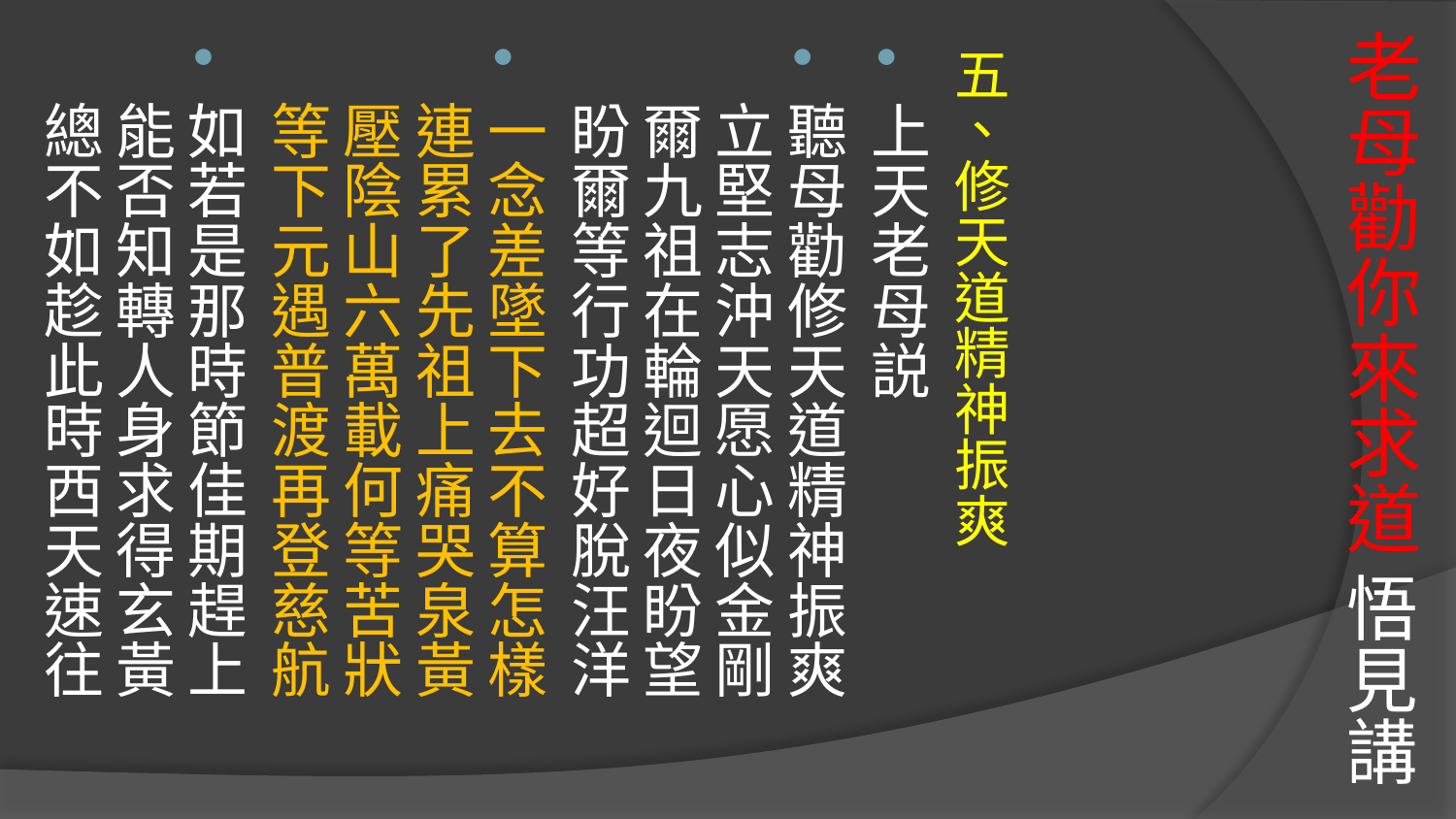

# 老母勸你來求道 悟見講
五、修天道精神振爽
上天老母説
聽母勸修天道精神振爽 　
立堅志沖天愿心似金剛
爾九祖在輪迴日夜盼望 　
盼爾等行功超好脫汪洋
一念差墜下去不算怎樣 　
連累了先祖上痛哭泉黃
壓陰山六萬載何等苦狀 　
等下元遇普渡再登慈航
如若是那時節佳期趕上 　
能否知轉人身求得玄黃
總不如趁此時西天速往